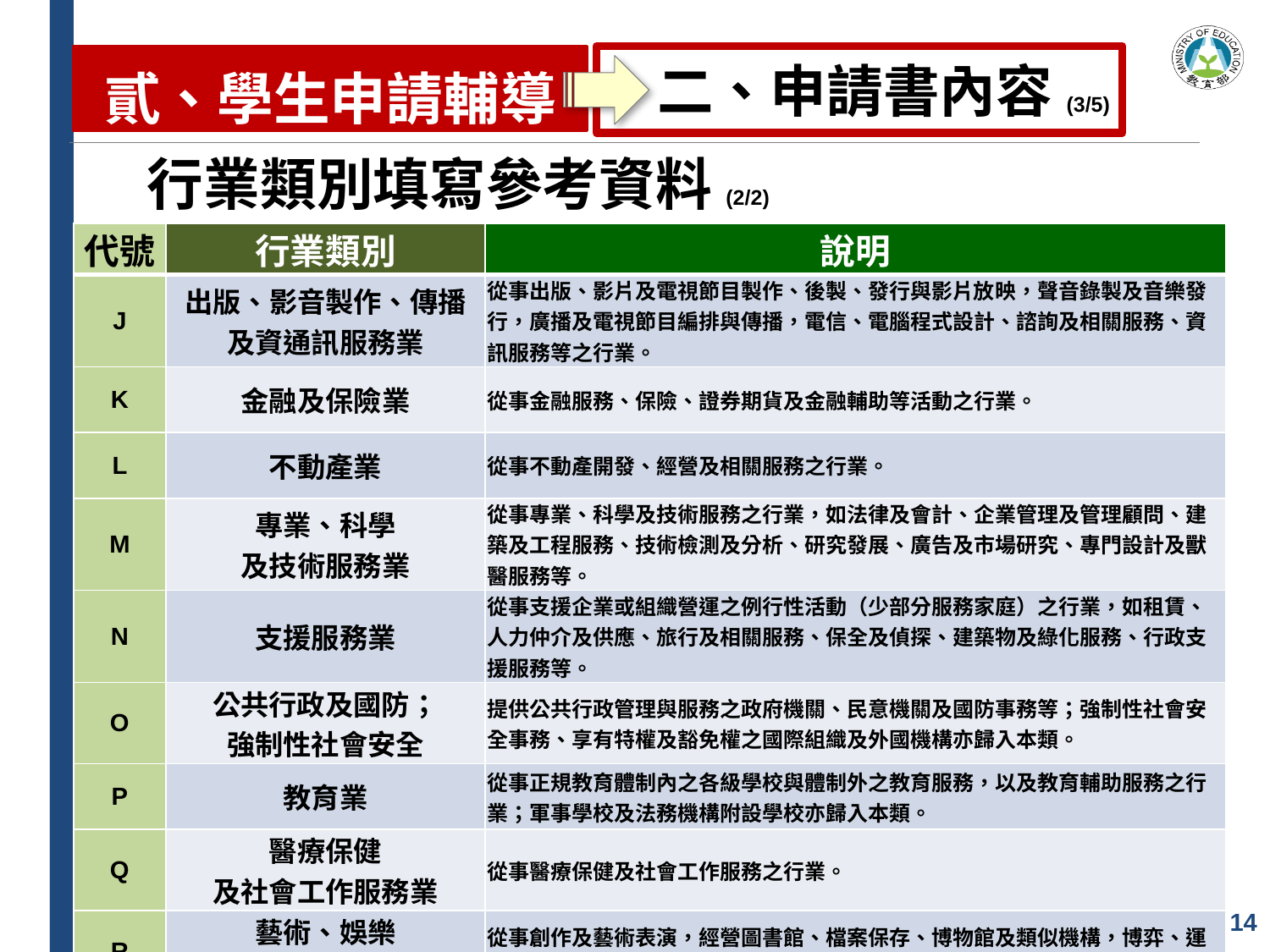

貳、學生申請輔導
二、申請書內容(3/5)

行業類別填寫參考資料(2/2)
| 代號 | 行業類別 | 說明 |
| --- | --- | --- |
| J | 出版、影音製作、傳播 及資通訊服務業 | 從事出版、影片及電視節目製作、後製、發行與影片放映，聲音錄製及音樂發行，廣播及電視節目編排與傳播，電信、電腦程式設計、諮詢及相關服務、資訊服務等之行業。 |
| K | 金融及保險業 | 從事金融服務、保險、證券期貨及金融輔助等活動之行業。 |
| L | 不動產業 | 從事不動產開發、經營及相關服務之行業。 |
| M | 專業、科學 及技術服務業 | 從事專業、科學及技術服務之行業，如法律及會計、企業管理及管理顧問、建築及工程服務、技術檢測及分析、研究發展、廣告及市場研究、專門設計及獸醫服務等。 |
| N | 支援服務業 | 從事支援企業或組織營運之例行性活動（少部分服務家庭）之行業，如租賃、人力仲介及供應、旅行及相關服務、保全及偵探、建築物及綠化服務、行政支援服務等。 |
| O | 公共行政及國防； 強制性社會安全 | 提供公共行政管理與服務之政府機關、民意機關及國防事務等；強制性社會安全事務、享有特權及豁免權之國際組織及外國機構亦歸入本類。 |
| P | 教育業 | 從事正規教育體制內之各級學校與體制外之教育服務，以及教育輔助服務之行業；軍事學校及法務機構附設學校亦歸入本類。 |
| Q | 醫療保健 及社會工作服務業 | 從事醫療保健及社會工作服務之行業。 |
| R | 藝術、娛樂 及休閒服務業 | 從事創作及藝術表演，經營圖書館、檔案保存、博物館及類似機構，博弈、運動、娛樂及休閒服務等之行業。 |
| S | 其他服務業 | 從事G至R大類以外服務之行業，如宗教、職業及類似組織、個人及家庭用品維修、洗衣、美髮及美容美體、殯葬及相關服務、家事服務等。 |
14
14